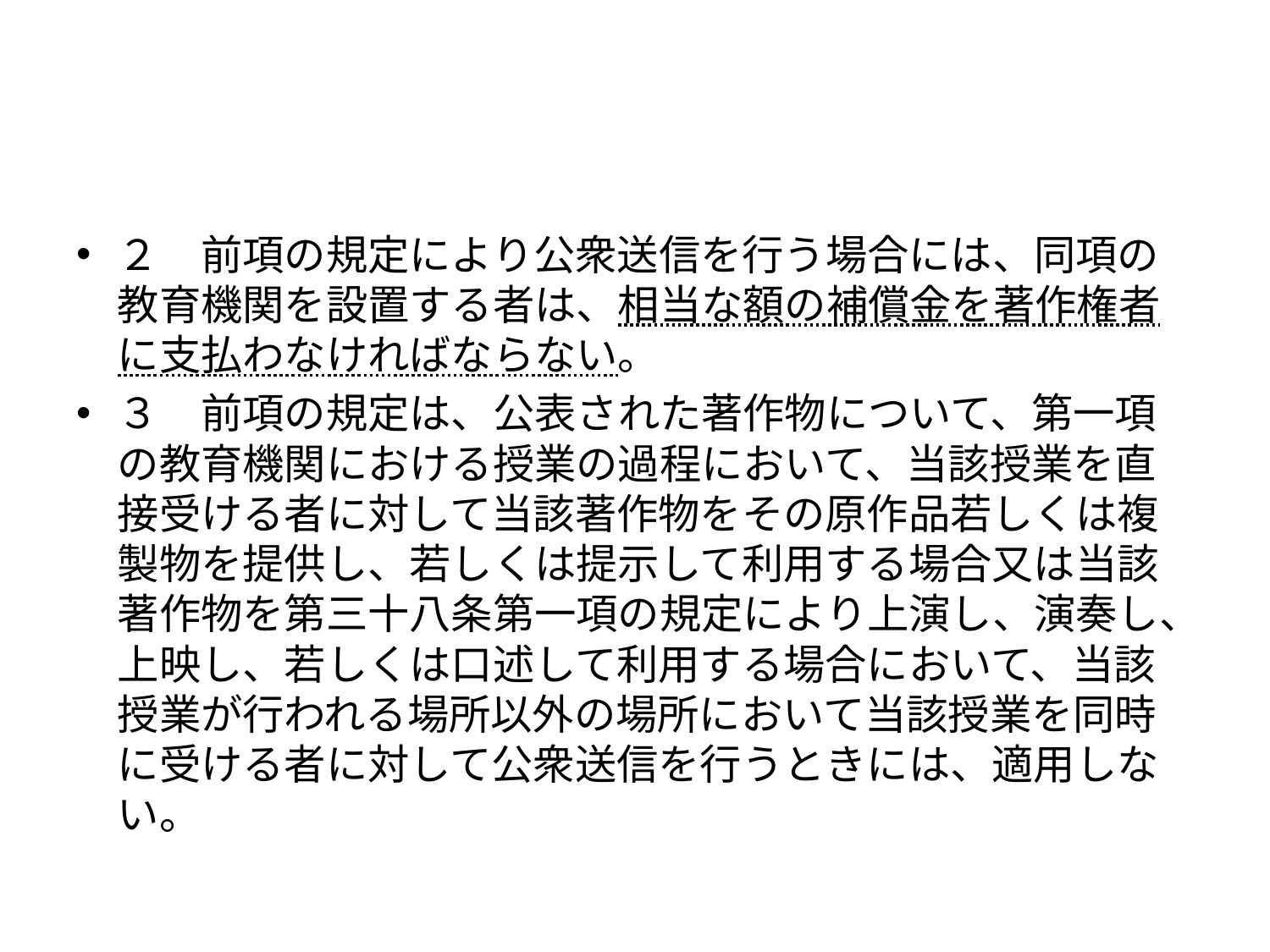

#
２　前項の規定により公衆送信を行う場合には、同項の教育機関を設置する者は、相当な額の補償金を著作権者に支払わなければならない。
３　前項の規定は、公表された著作物について、第一項の教育機関における授業の過程において、当該授業を直接受ける者に対して当該著作物をその原作品若しくは複製物を提供し、若しくは提示して利用する場合又は当該著作物を第三十八条第一項の規定により上演し、演奏し、上映し、若しくは口述して利用する場合において、当該授業が行われる場所以外の場所において当該授業を同時に受ける者に対して公衆送信を行うときには、適用しない。